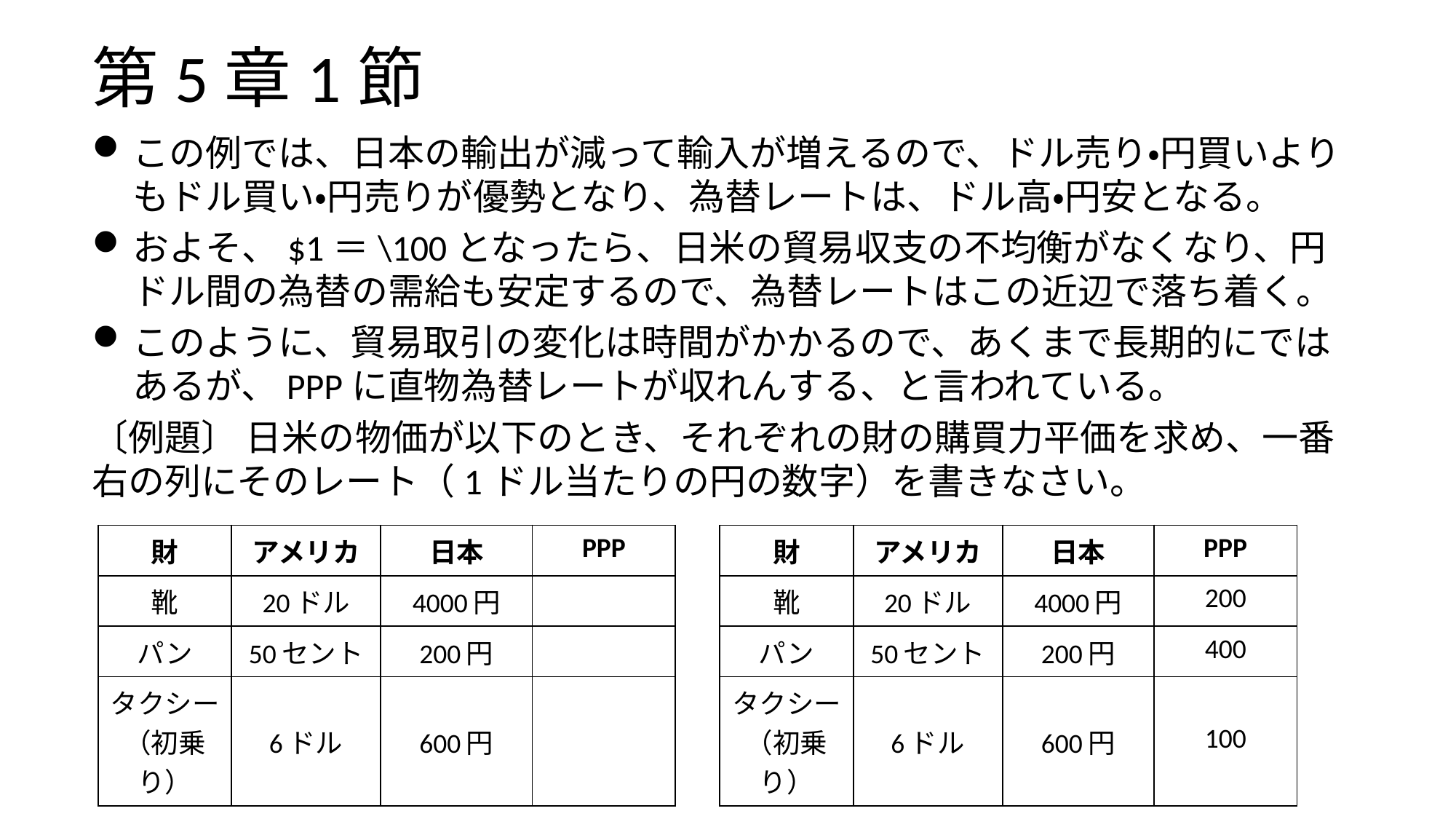

# 第5章1節
この例では、日本の輸出が減って輸入が増えるので、ドル売り・円買いよりもドル買い・円売りが優勢となり、為替レートは、ドル高・円安となる。
およそ、$1＝\100となったら、日米の貿易収支の不均衡がなくなり、円ドル間の為替の需給も安定するので、為替レートはこの近辺で落ち着く。
このように、貿易取引の変化は時間がかかるので、あくまで長期的にではあるが、PPPに直物為替レートが収れんする、と言われている。
〔例題〕 日米の物価が以下のとき、それぞれの財の購買力平価を求め、一番右の列にそのレート（1ドル当たりの円の数字）を書きなさい。

| 財 | アメリカ | 日本 | PPP |
| --- | --- | --- | --- |
| 靴 | 20ドル | 4000円 |  |
| パン | 50セント | 200円 |  |
| タクシー（初乗り） | 6ドル | 600円 |  |
| 財 | アメリカ | 日本 | PPP |
| --- | --- | --- | --- |
| 靴 | 20ドル | 4000円 | 200 |
| パン | 50セント | 200円 | 400 |
| タクシー（初乗り） | 6ドル | 600円 | 100 |